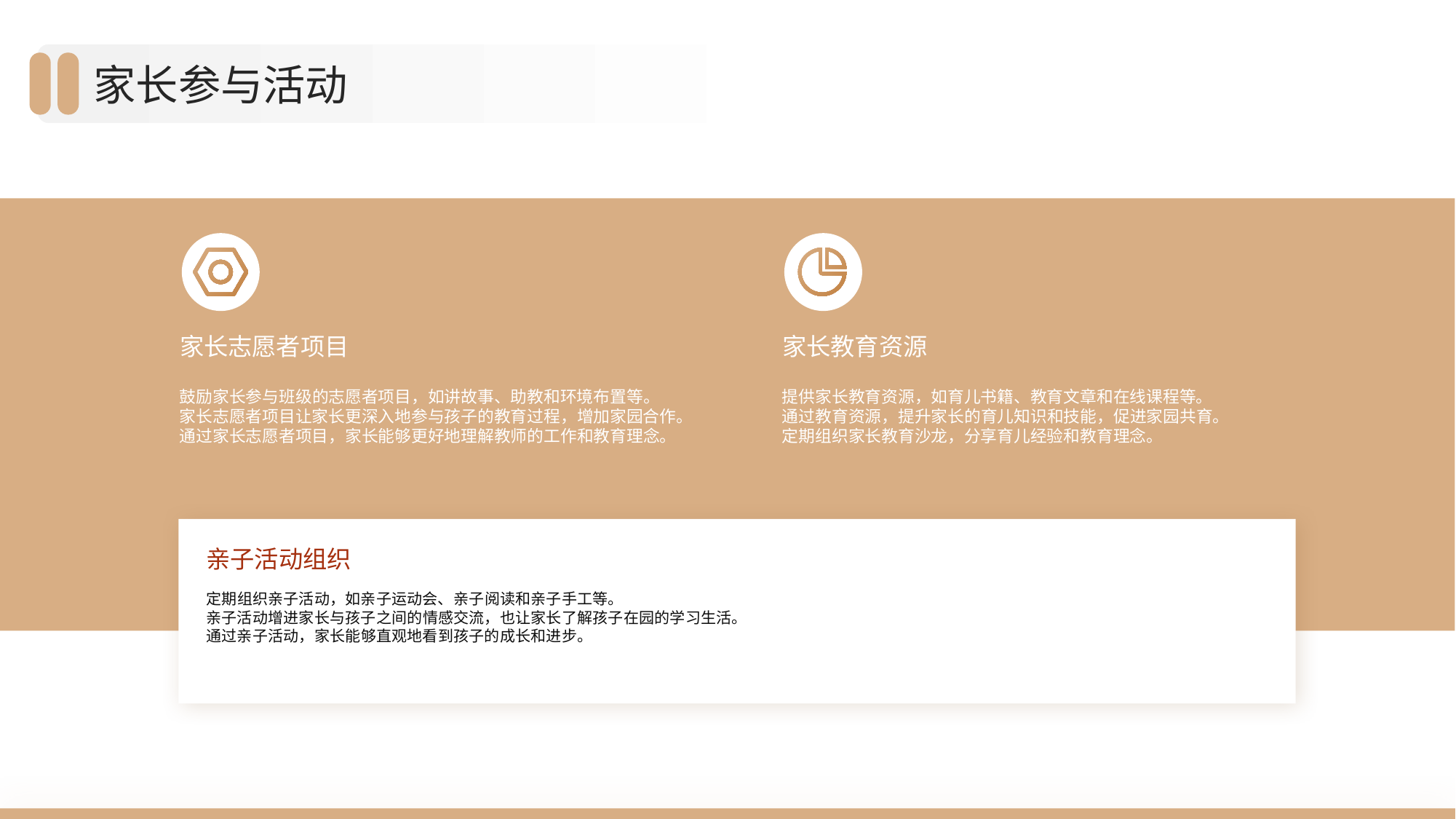

家长参与活动

家长志愿者项目
家长教育资源
鼓励家长参与班级的志愿者项目，如讲故事、助教和环境布置等。
家长志愿者项目让家长更深入地参与孩子的教育过程，增加家园合作。
通过家长志愿者项目，家长能够更好地理解教师的工作和教育理念。
提供家长教育资源，如育儿书籍、教育文章和在线课程等。
通过教育资源，提升家长的育儿知识和技能，促进家园共育。
定期组织家长教育沙龙，分享育儿经验和教育理念。

亲子活动组织
定期组织亲子活动，如亲子运动会、亲子阅读和亲子手工等。
亲子活动增进家长与孩子之间的情感交流，也让家长了解孩子在园的学习生活。
通过亲子活动，家长能够直观地看到孩子的成长和进步。